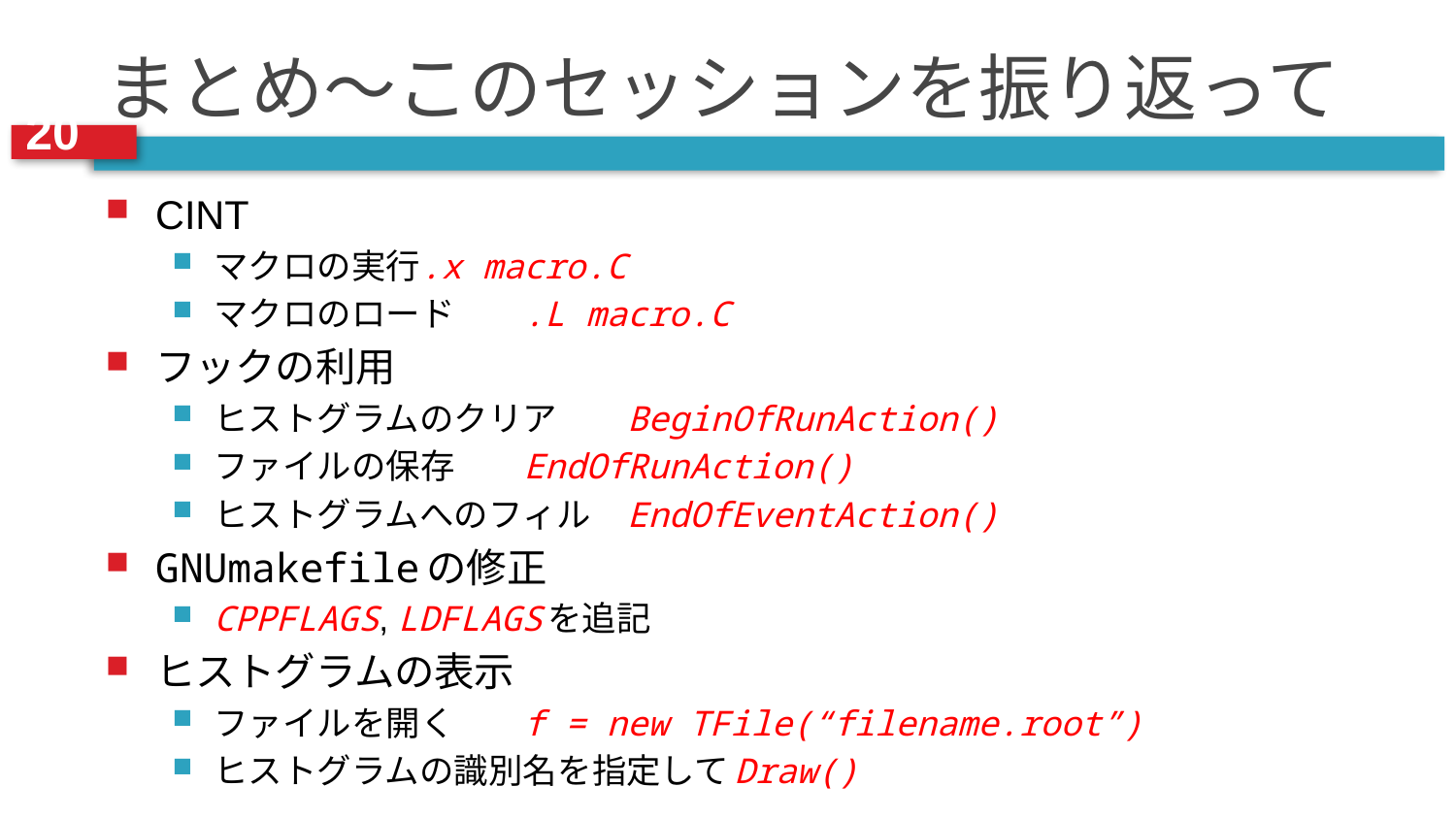

Geant4 Tutorial @ Japan 2007 - Histograming and Analysis using ROOT
# まとめ～このセッションを振り返って
CINT
マクロの実行	.x macro.C
マクロのロード	.L macro.C
フックの利用
ヒストグラムのクリア		BeginOfRunAction()
ファイルの保存			EndOfRunAction()
ヒストグラムへのフィル		EndOfEventAction()
GNUmakefileの修正
CPPFLAGS, LDFLAGSを追記
ヒストグラムの表示
ファイルを開く		f = new TFile(“filename.root”)
ヒストグラムの識別名を指定してDraw()
平成19年10月18日(木)